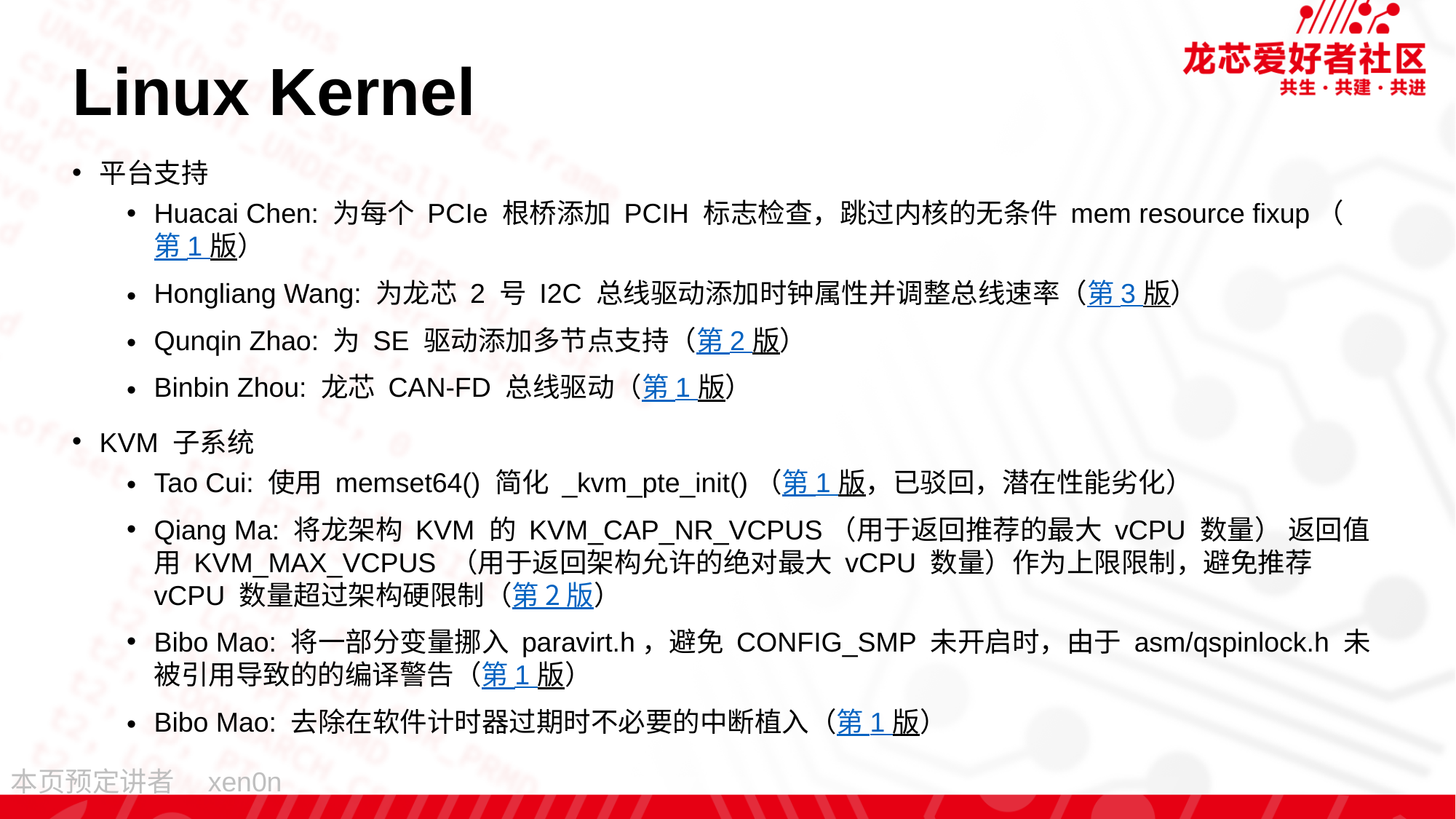

# Linux Kernel
平台支持
Huacai Chen: 为每个 PCIe 根桥添加 PCIH 标志检查，跳过内核的无条件 mem resource fixup（第 1 版）
Hongliang Wang: 为龙芯 2 号 I2C 总线驱动添加时钟属性并调整总线速率（第 3 版）
Qunqin Zhao: 为 SE 驱动添加多节点支持（第 2 版）
Binbin Zhou: 龙芯 CAN-FD 总线驱动（第 1 版）
KVM 子系统
Tao Cui: 使用 memset64() 简化 _kvm_pte_init()（第 1 版，已驳回，潜在性能劣化）
Qiang Ma: 将龙架构 KVM 的 KVM_CAP_NR_VCPUS（用于返回推荐的最大 vCPU 数量） 返回值用 KVM_MAX_VCPUS （用于返回架构允许的绝对最大 vCPU 数量）作为上限限制，避免推荐 vCPU 数量超过架构硬限制（第 2 版）
Bibo Mao: 将一部分变量挪入 paravirt.h，避免 CONFIG_SMP 未开启时，由于 asm/qspinlock.h 未被引用导致的的编译警告（第 1 版）
Bibo Mao: 去除在软件计时器过期时不必要的中断植入（第 1 版）
xen0n